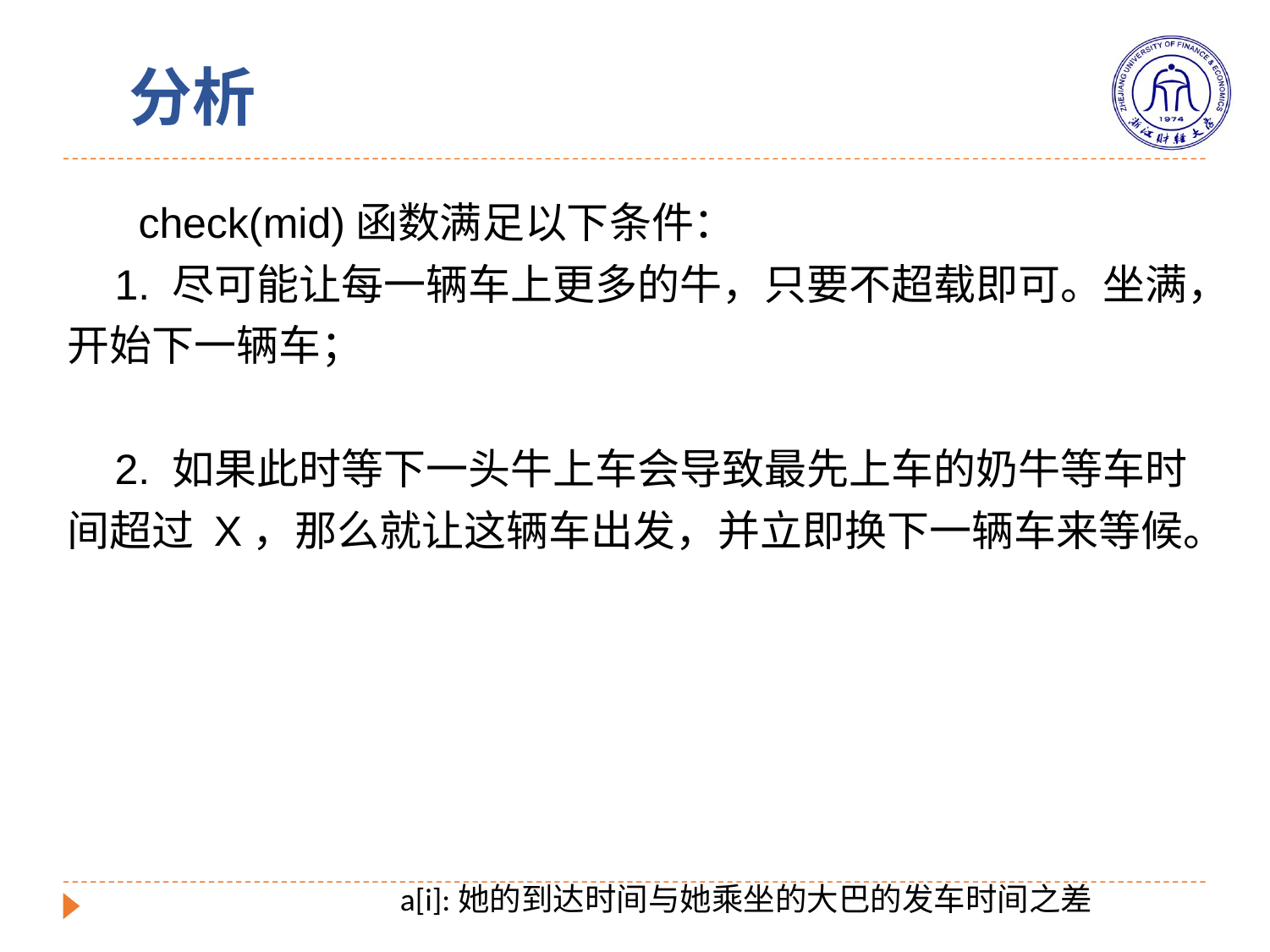

# 分析
      check(mid)函数满足以下条件：
    1. 尽可能让每一辆车上更多的牛，只要不超载即可。坐满，开始下一辆车；

    2. 如果此时等下一头牛上车会导致最先上车的奶牛等车时间超过 X，那么就让这辆车出发，并立即换下一辆车来等候。
a[i]:她的到达时间与她乘坐的大巴的发车时间之差
44